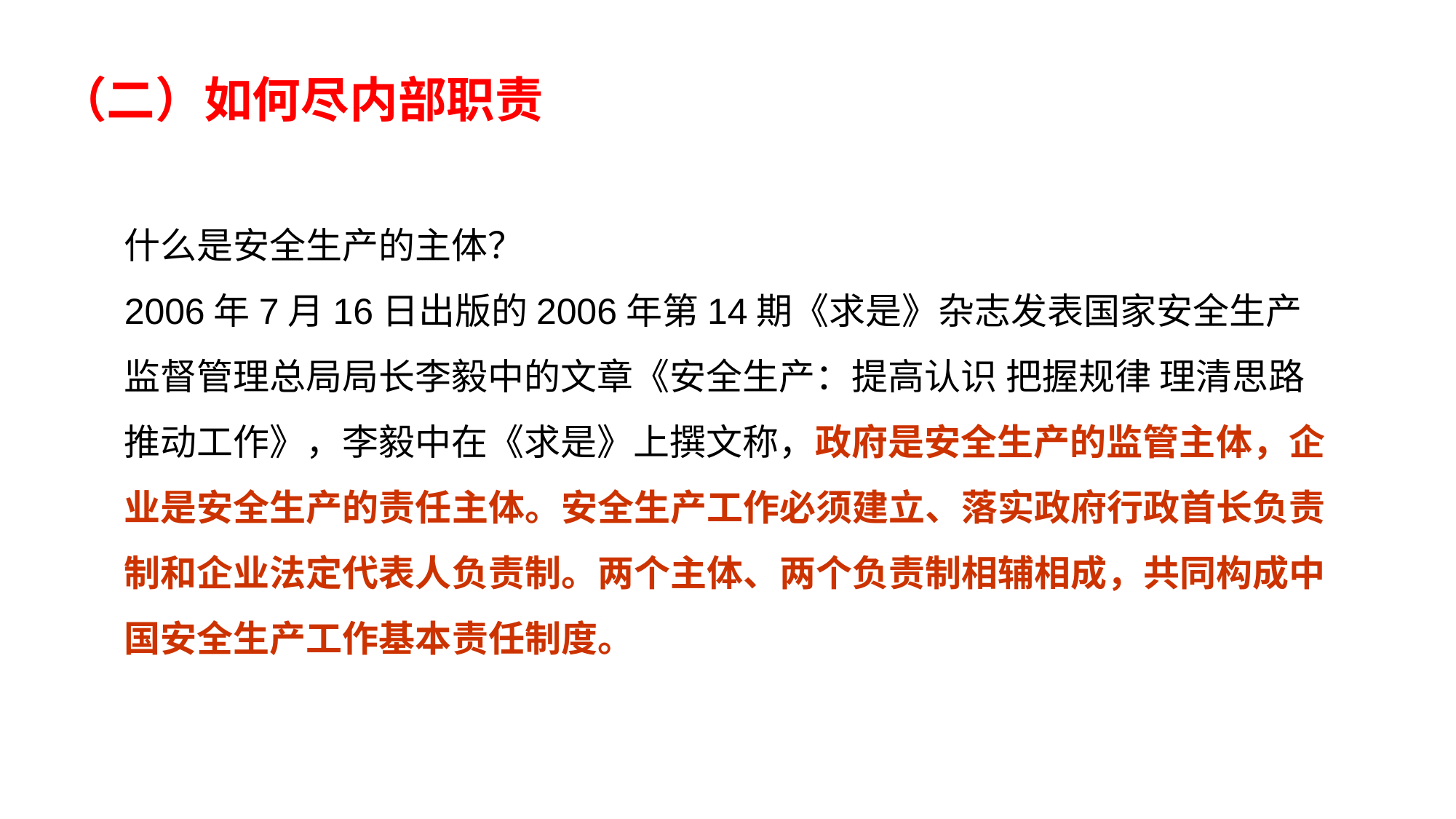

（二）如何尽内部职责
什么是安全生产的主体？
2006年7月16日出版的2006年第14期《求是》杂志发表国家安全生产监督管理总局局长李毅中的文章《安全生产：提高认识 把握规律 理清思路 推动工作》，李毅中在《求是》上撰文称，政府是安全生产的监管主体，企业是安全生产的责任主体。安全生产工作必须建立、落实政府行政首长负责制和企业法定代表人负责制。两个主体、两个负责制相辅相成，共同构成中国安全生产工作基本责任制度。